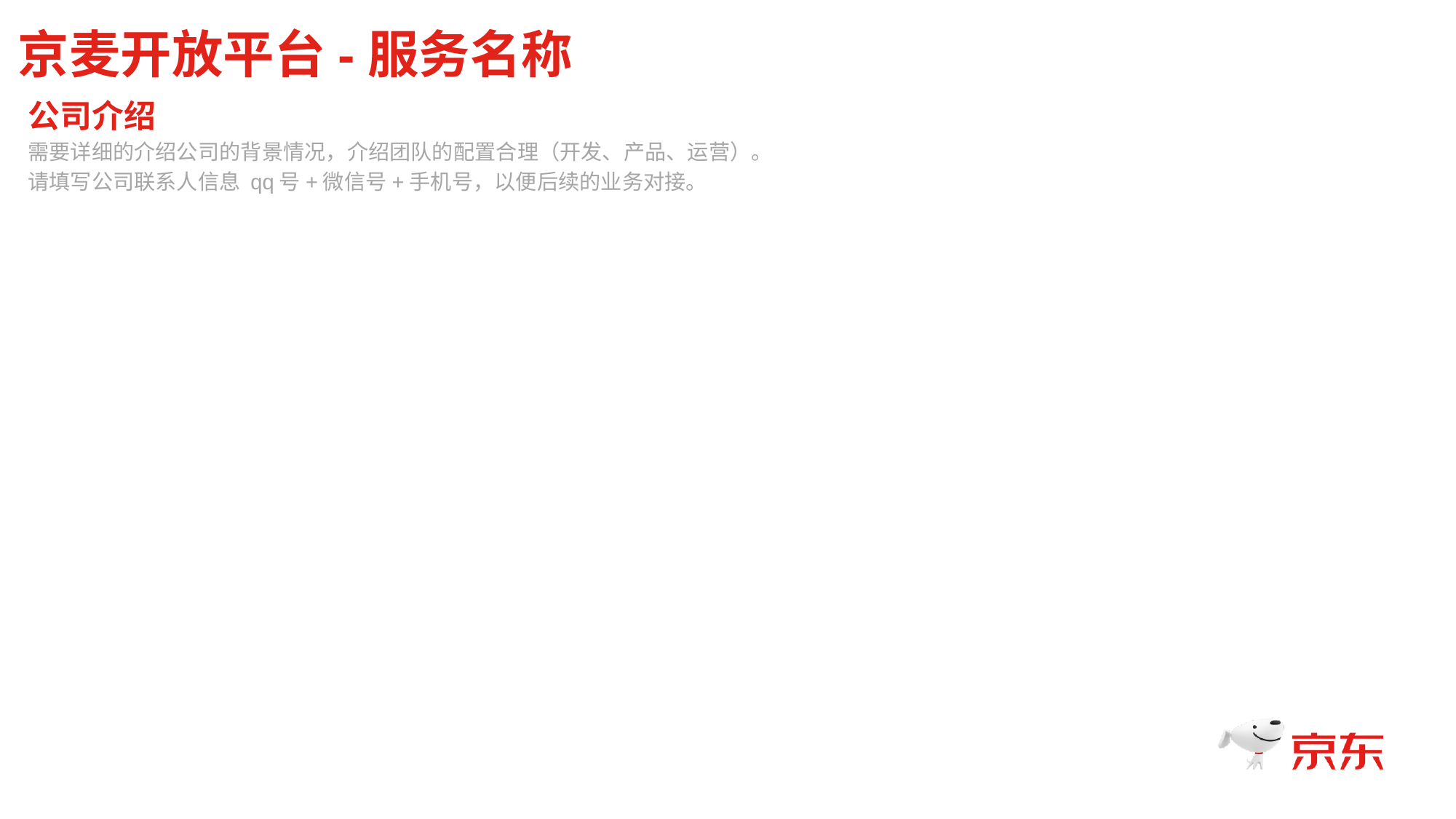

京麦开放平台-服务名称

公司介绍
需要详细的介绍公司的背景情况，介绍团队的配置合理（开发、产品、运营）。
请填写公司联系人信息 qq号+微信号+手机号，以便后续的业务对接。